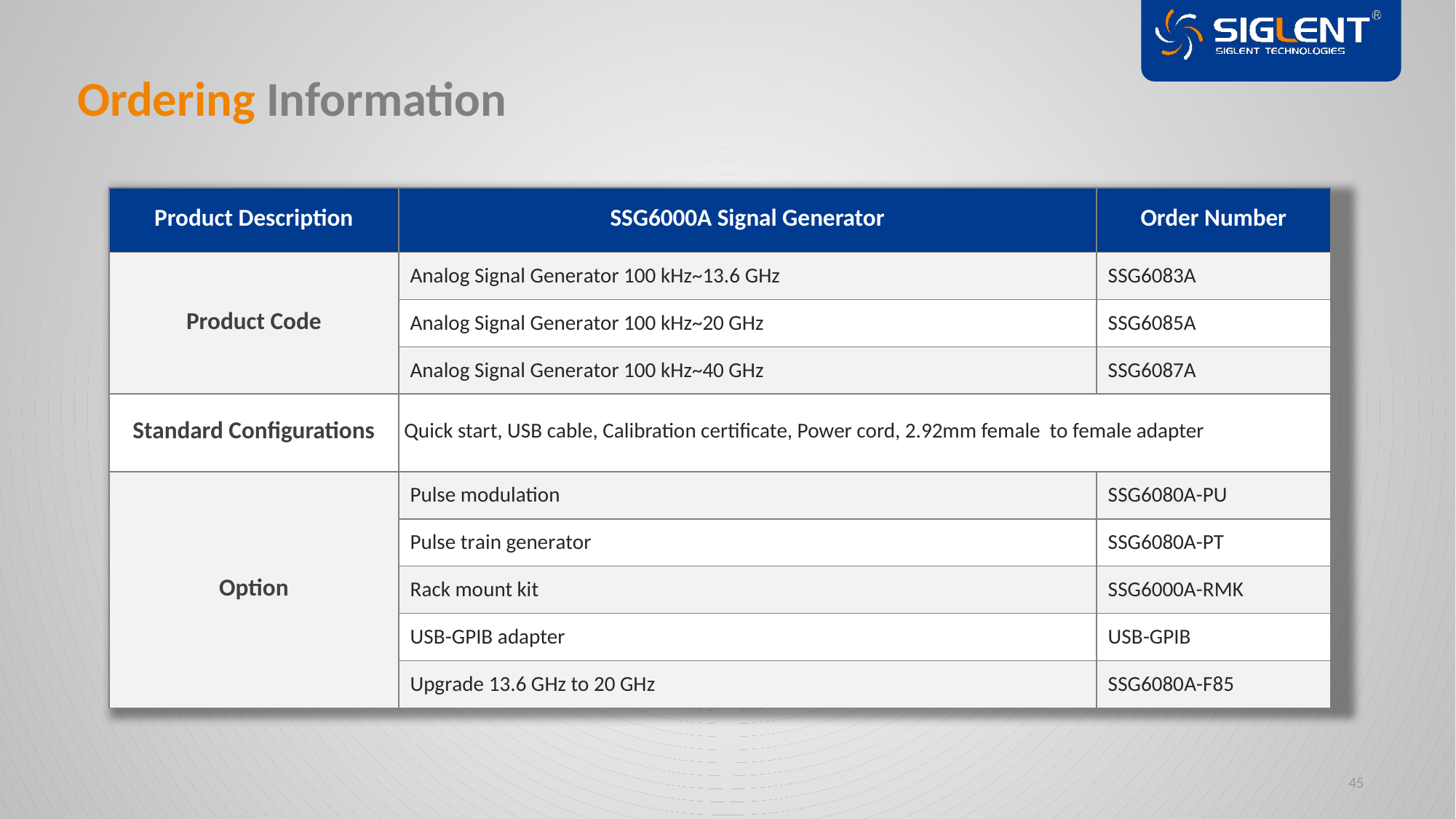

Ordering Information

| Product Description | SSG6000A Signal Generator | Order Number |
| --- | --- | --- |
| Product Code | Analog Signal Generator 100 kHz~13.6 GHz | SSG6083A |
| 整机 | Analog Signal Generator 100 kHz~20 GHz | SSG6085A |
|  | Analog Signal Generator 100 kHz~40 GHz | SSG6087A |
| Standard Configurations | Quick start, USB cable, Calibration certificate, Power cord, 2.92mm female to female adapter |  |
| Option | Pulse modulation | SSG6080A-PU |
|  | Pulse train generator | SSG6080A-PT |
|  | Rack mount kit | SSG6000A-RMK |
|  | USB-GPIB adapter | USB-GPIB |
|  | Upgrade 13.6 GHz to 20 GHz | SSG6080A-F85 |
45